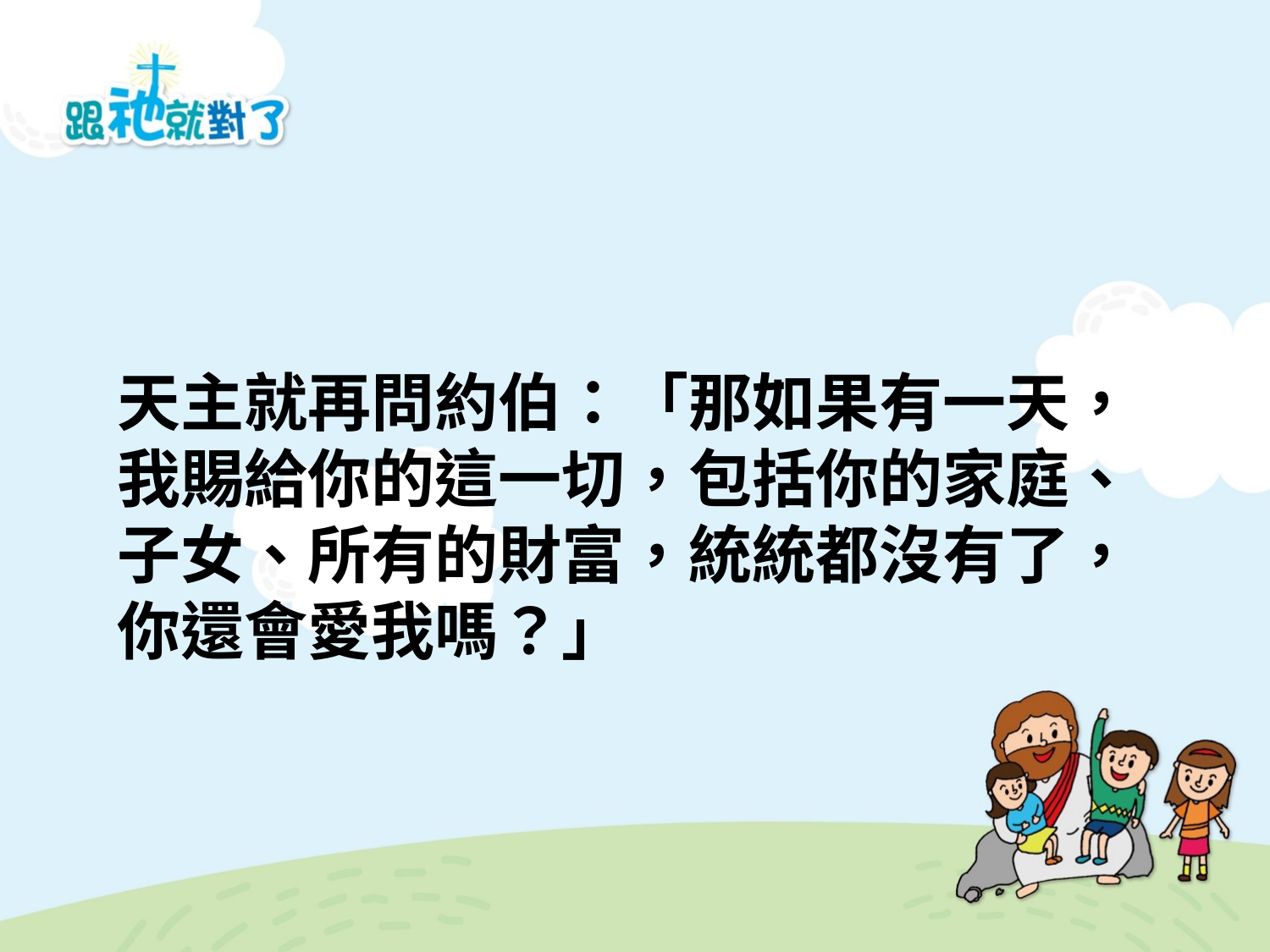

天主就再問約伯：「那如果有一天，我賜給你的這一切，包括你的家庭、子女、所有的財富，統統都沒有了，你還會愛我嗎？」